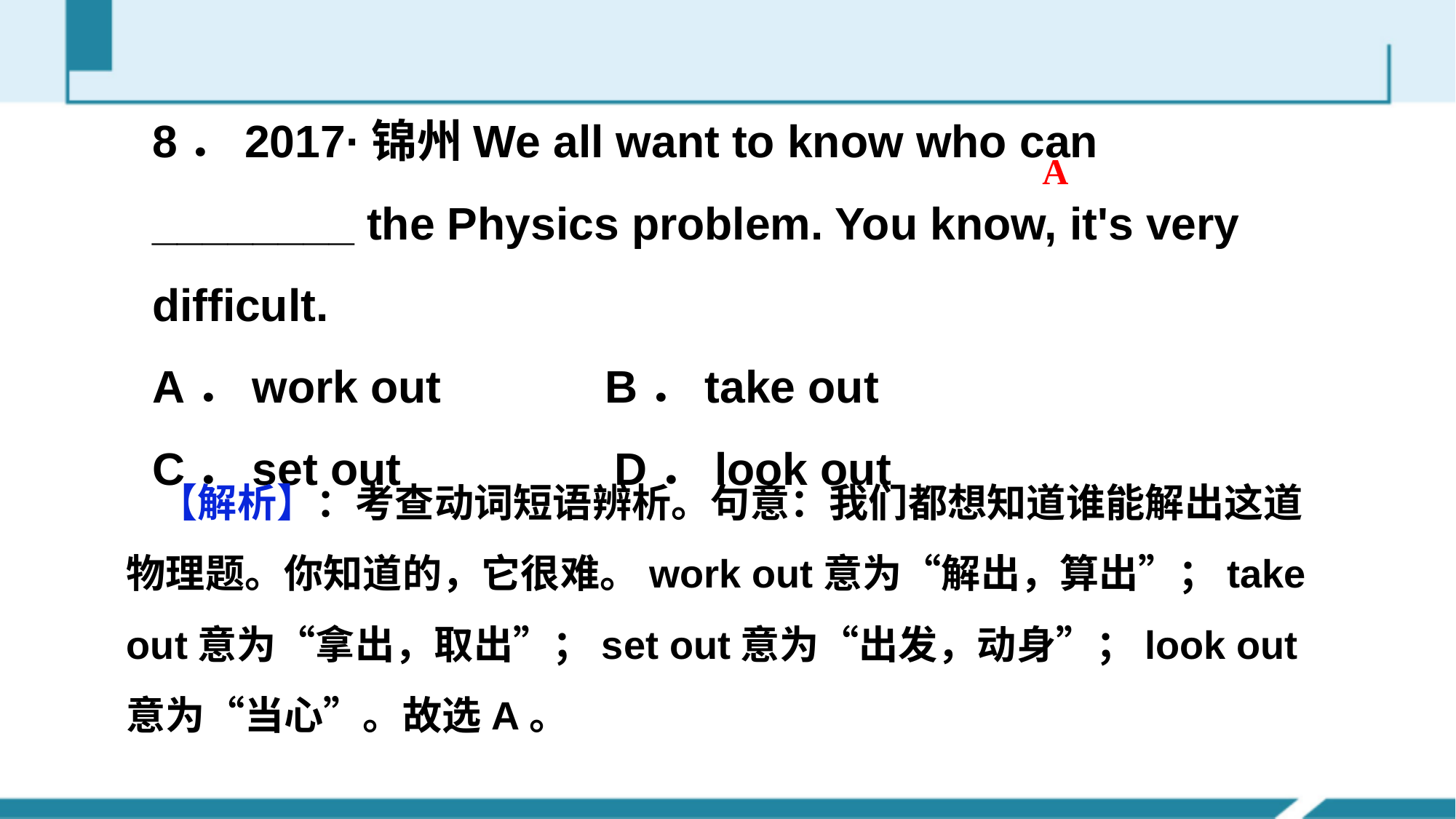

#
8．2017·锦州We all want to know who can ________ the Physics problem. You know, it's very difficult.
A．work out             B．take out
C．set out                 D．look out
A

【解析】：考查动词短语辨析。句意：我们都想知道谁能解出这道物理题。你知道的，它很难。work out意为“解出，算出”；take out意为“拿出，取出”；set out意为“出发，动身”；look out意为“当心”。故选A。